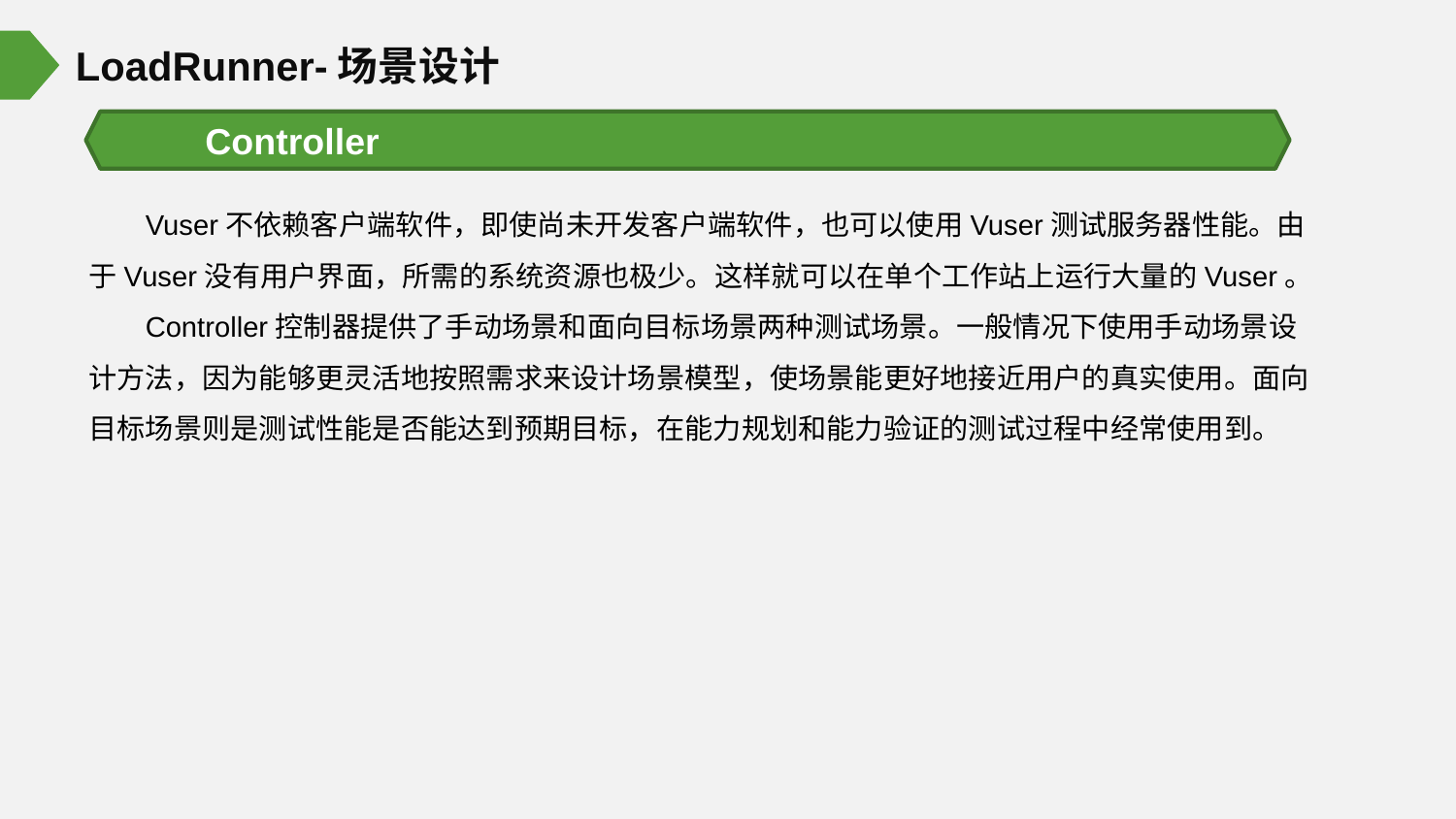

LoadRunner-场景设计
Controller
Vuser不依赖客户端软件，即使尚未开发客户端软件，也可以使用Vuser测试服务器性能。由于Vuser没有用户界面，所需的系统资源也极少。这样就可以在单个工作站上运行大量的Vuser。
Controller控制器提供了手动场景和面向目标场景两种测试场景。一般情况下使用手动场景设计方法，因为能够更灵活地按照需求来设计场景模型，使场景能更好地接近用户的真实使用。面向目标场景则是测试性能是否能达到预期目标，在能力规划和能力验证的测试过程中经常使用到。